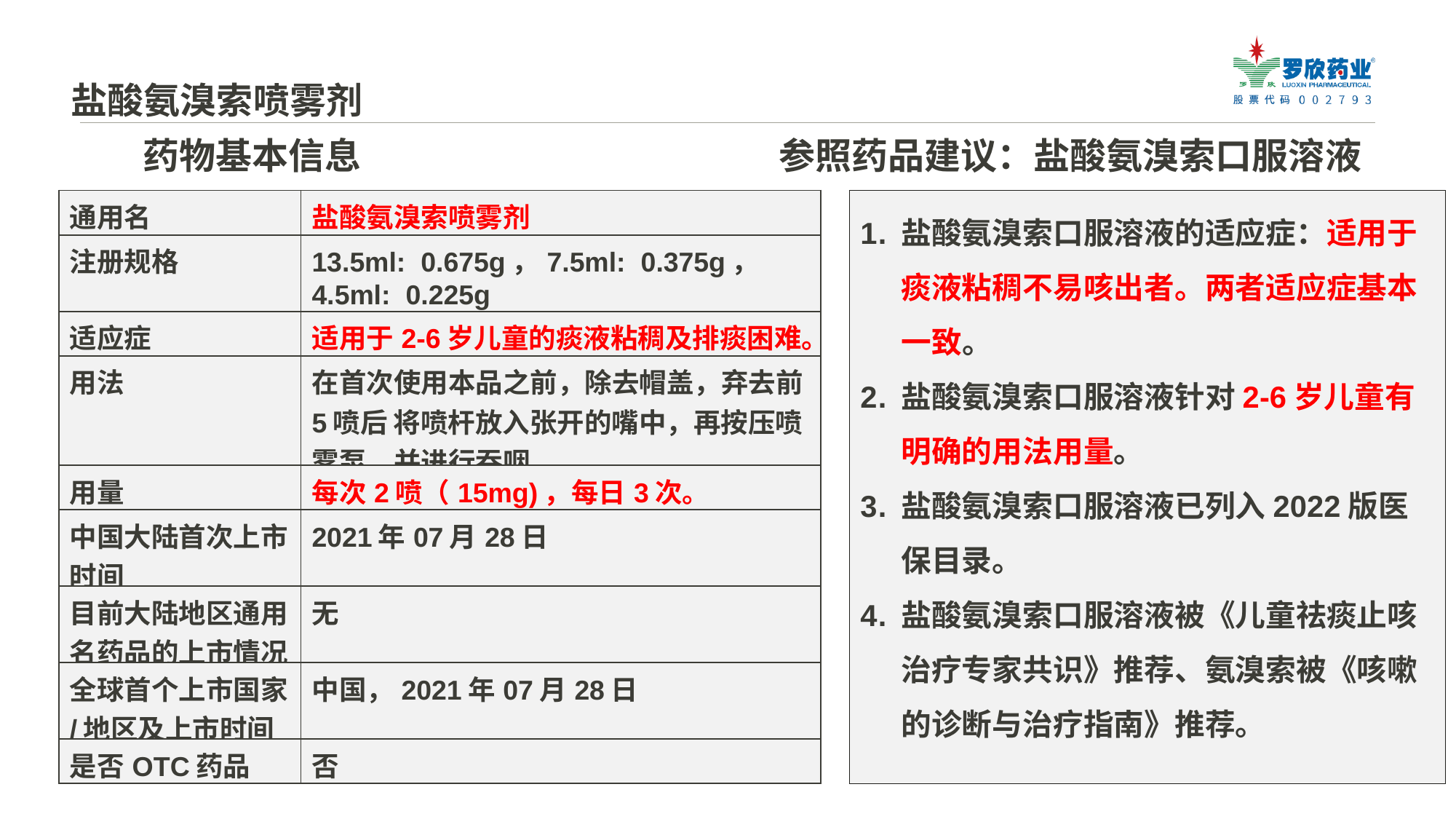

盐酸氨溴索喷雾剂
药物基本信息                                                   参照药品建议：盐酸氨溴索口服溶液

| 通用名 | 盐酸氨溴索喷雾剂 |
| --- | --- |
| 注册规格 | 13.5ml: 0.675g，7.5ml: 0.375g， 4.5ml: 0.225g |
| 适应症 | 适用于2-6岁儿童的痰液粘稠及排痰困难。 |
| 用法 | 在首次使用本品之前，除去帽盖，弃去前5喷后 将喷杆放入张开的嘴中，再按压喷雾泵，并进行吞咽。 |
| 用量 | 每次2喷（15mg)，每日3次。 |
| 中国大陆首次上市时间 | 2021年07月28日 |
| 目前大陆地区通用名药品的上市情况 | 无 |
| 全球首个上市国家/地区及上市时间 | 中国，2021年07月28日 |
| 是否OTC药品 | 否 |
盐酸氨溴索口服溶液的适应症：适用于痰液粘稠不易咳出者。两者适应症基本一致。
盐酸氨溴索口服溶液针对2-6岁儿童有明确的用法用量。
盐酸氨溴索口服溶液已列入2022版医保目录。
盐酸氨溴索口服溶液被《儿童祛痰止咳治疗专家共识》推荐、氨溴索被《咳嗽的诊断与治疗指南》推荐。